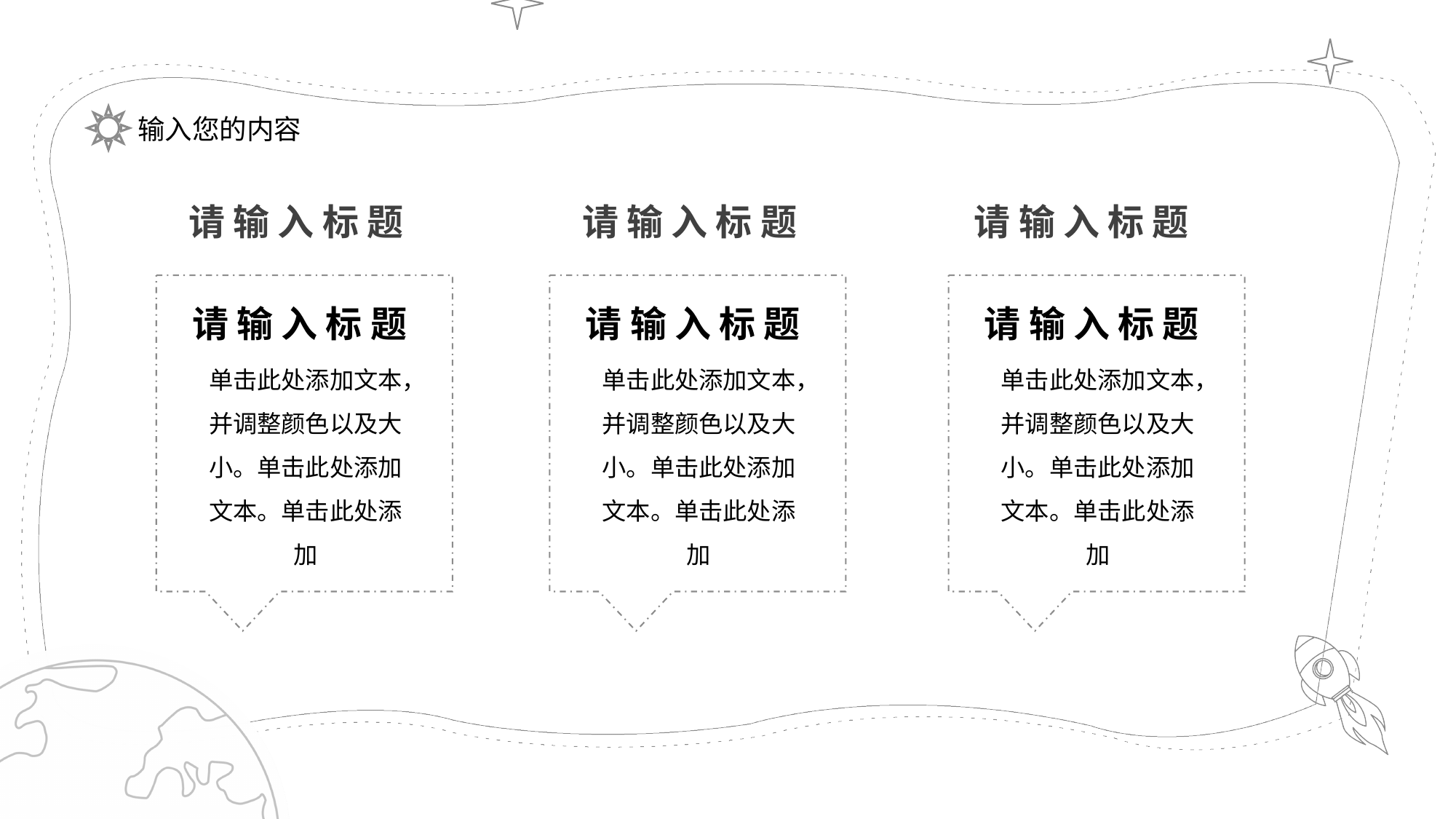

请 输 入 标 题
请 输 入 标 题
请 输 入 标 题

请 输 入 标 题
单击此处添加文本，并调整颜色以及大小。单击此处添加文本。单击此处添加

请 输 入 标 题
单击此处添加文本，并调整颜色以及大小。单击此处添加文本。单击此处添加

请 输 入 标 题
单击此处添加文本，并调整颜色以及大小。单击此处添加文本。单击此处添加